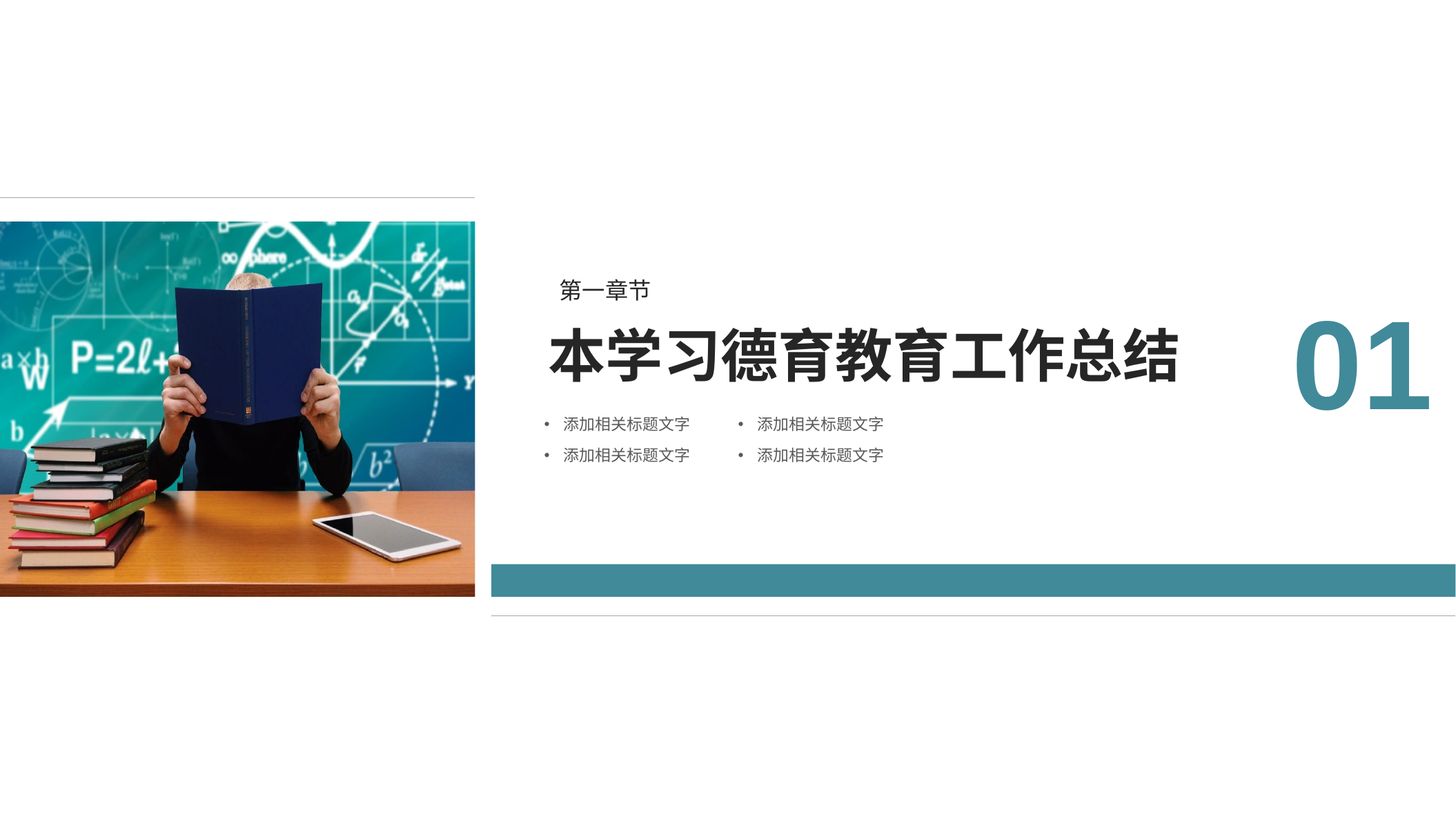

第一章节
01
本学习德育教育工作总结
添加相关标题文字
添加相关标题文字
添加相关标题文字
添加相关标题文字